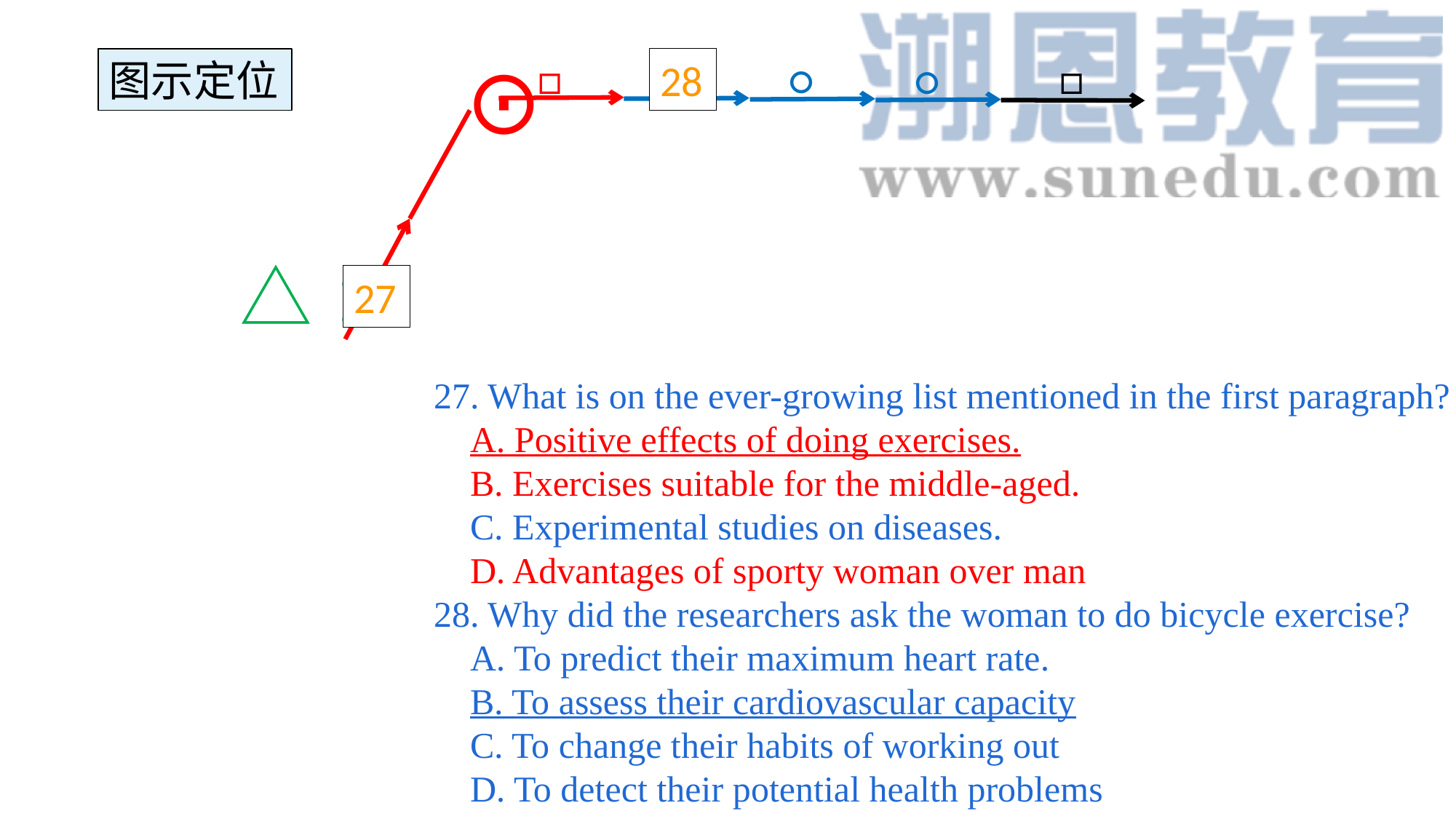

⊙
□
□
○
○
图示定位
28
○
△：
27
27. What is on the ever-growing list mentioned in the first paragraph?
    A. Positive effects of doing exercises.
    B. Exercises suitable for the middle-aged.
    C. Experimental studies on diseases.
    D. Advantages of sporty woman over man
28. Why did the researchers ask the woman to do bicycle exercise?
    A. To predict their maximum heart rate.
    B. To assess their cardiovascular capacity
    C. To change their habits of working out
    D. To detect their potential health problems